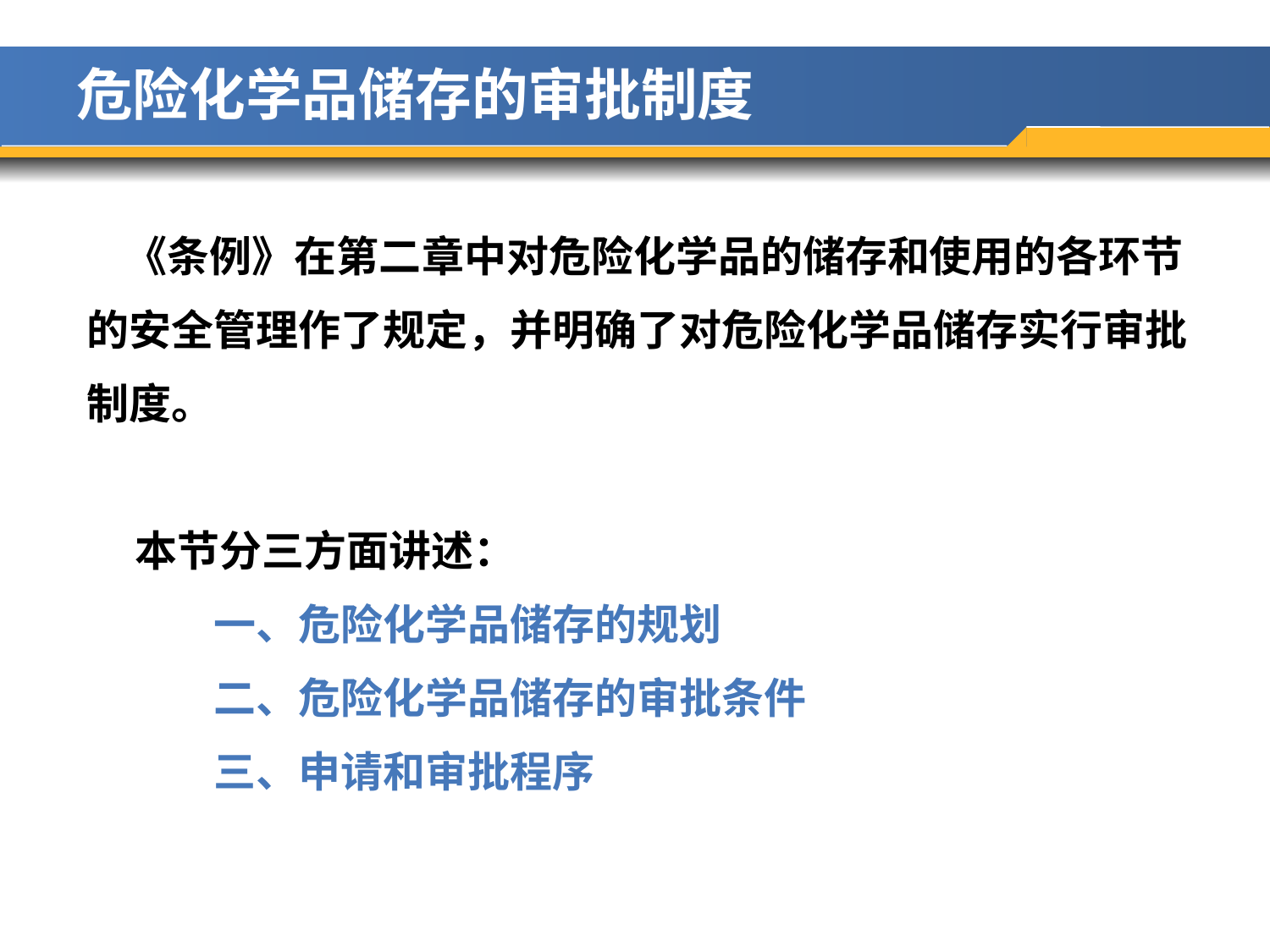

危险化学品储存的审批制度

   《条例》在第二章中对危险化学品的储存和使用的各环节的安全管理作了规定，并明确了对危险化学品储存实行审批制度。

    本节分三方面讲述：
一、危险化学品储存的规划
二、危险化学品储存的审批条件
三、申请和审批程序